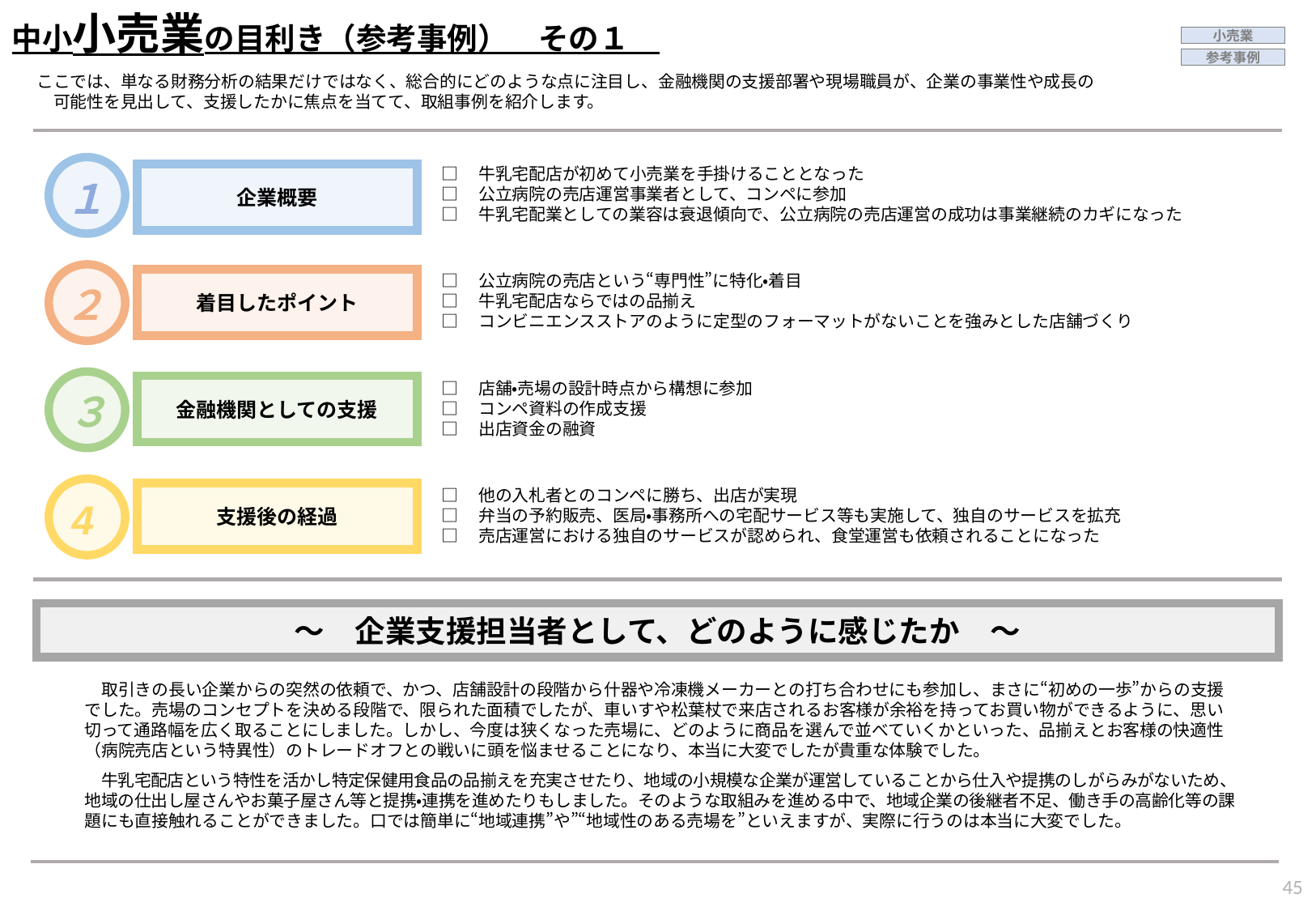

中小小売業の目利き（参考事例）　その１
小売業
参考事例
ここでは、単なる財務分析の結果だけではなく、総合的にどのような点に注目し、金融機関の支援部署や現場職員が、企業の事業性や成長の　　可能性を見出して、支援したかに焦点を当てて、取組事例を紹介します。

１
企業概要
□　牛乳宅配店が初めて小売業を手掛けることとなった
□　公立病院の売店運営事業者として、コンペに参加
□　牛乳宅配業としての業容は衰退傾向で、公立病院の売店運営の成功は事業継続のカギになった

着目したポイント
２
□　公立病院の売店という“専門性”に特化・着目
□　牛乳宅配店ならではの品揃え
□　コンビニエンスストアのように定型のフォーマットがないことを強みとした店舗づくり

□　店舗・売場の設計時点から構想に参加
□　コンペ資料の作成支援
□　出店資金の融資
金融機関としての支援
３

□　他の入札者とのコンペに勝ち、出店が実現
□　弁当の予約販売、医局・事務所への宅配サービス等も実施して、独自のサービスを拡充
□　売店運営における独自のサービスが認められ、食堂運営も依頼されることになった

支援後の経過
4
～　企業支援担当者として、どのように感じたか　～
　取引きの長い企業からの突然の依頼で、かつ、店舗設計の段階から什器や冷凍機メーカーとの打ち合わせにも参加し、まさに“初めの一歩”からの支援でした。売場のコンセプトを決める段階で、限られた面積でしたが、車いすや松葉杖で来店されるお客様が余裕を持ってお買い物ができるように、思い切って通路幅を広く取ることにしました。しかし、今度は狭くなった売場に、どのように商品を選んで並べていくかといった、品揃えとお客様の快適性（病院売店という特異性）のトレードオフとの戦いに頭を悩ませることになり、本当に大変でしたが貴重な体験でした。
　牛乳宅配店という特性を活かし特定保健用食品の品揃えを充実させたり、地域の小規模な企業が運営していることから仕入や提携のしがらみがないため、地域の仕出し屋さんやお菓子屋さん等と提携・連携を進めたりもしました。そのような取組みを進める中で、地域企業の後継者不足、働き手の高齢化等の課題にも直接触れることができました。口では簡単に“地域連携”や”“地域性のある売場を”といえますが、実際に行うのは本当に大変でした。
45